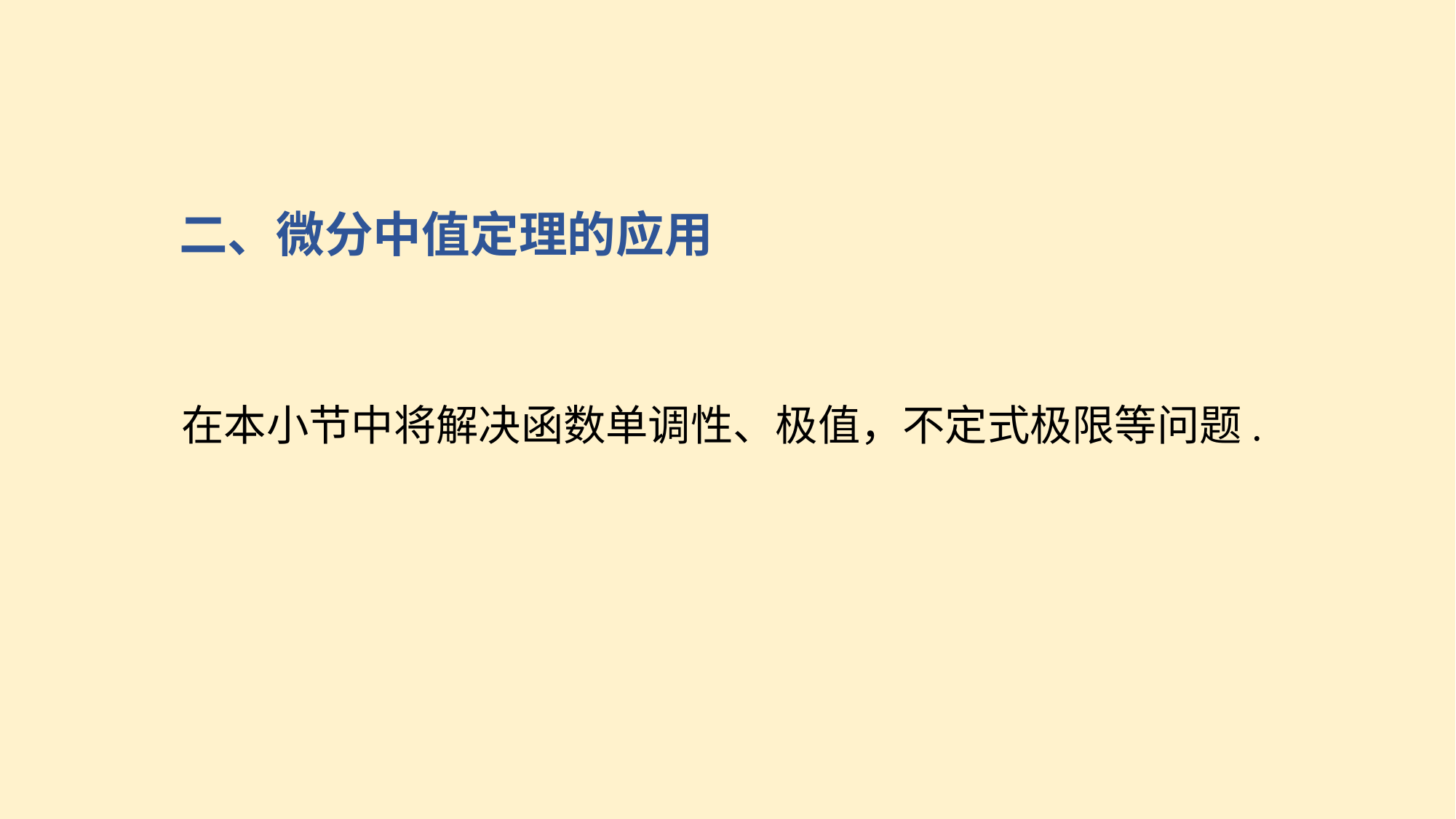

二、微分中值定理的应用
在本小节中将解决函数单调性、极值，不定式极限等问题.